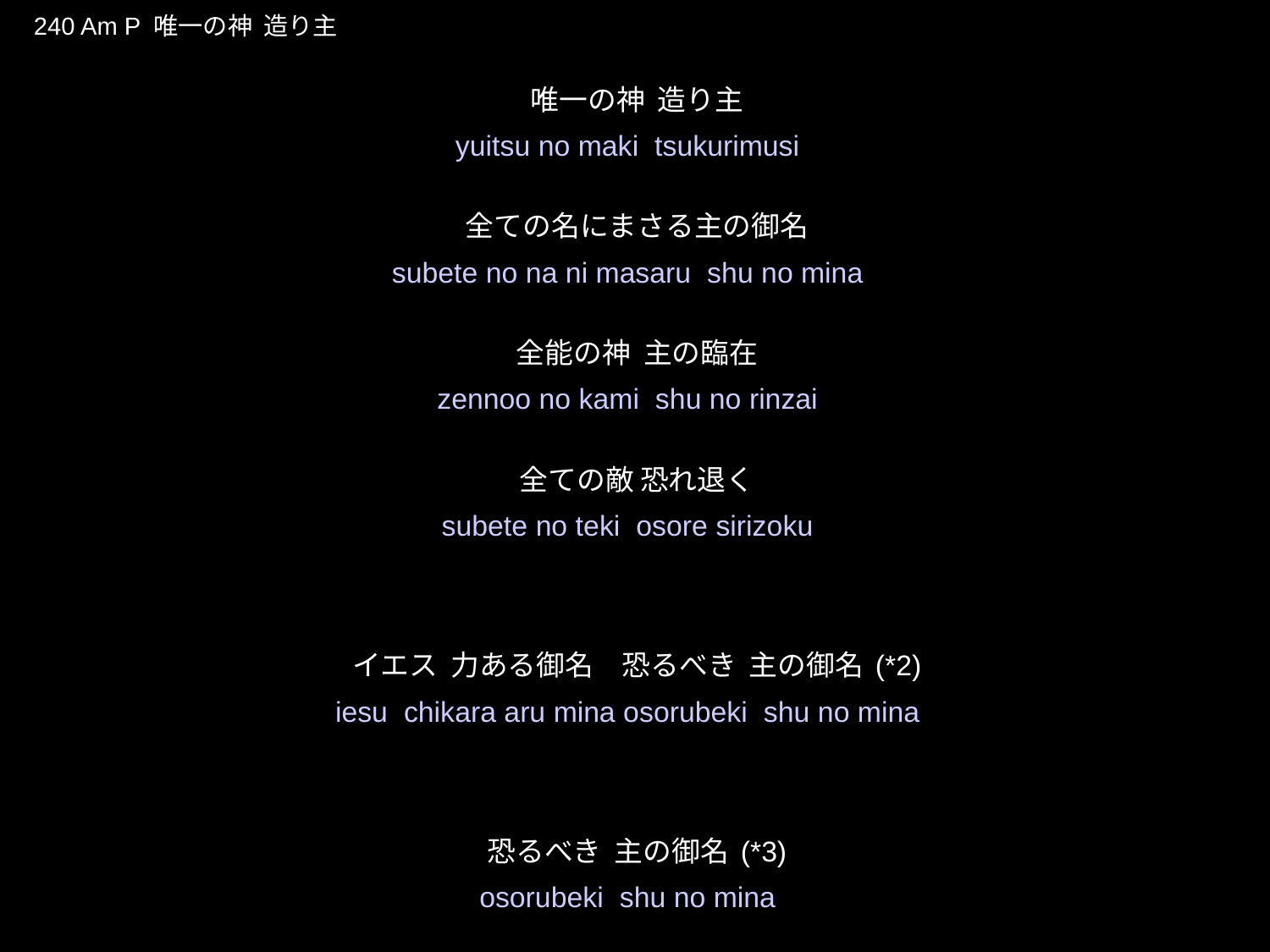

ゆいいつのかみつくりぬし
★P
240 Am P 唯一の神  造り主
唯一の神  造り主
全ての名にまさる主の御名
全能の神  主の臨在
全ての敵 恐れ退く
イエス  力ある御名　恐るべき  主の御名(*2)
恐るべき  主の御名(*3)
★４
yuitsu no maki  tsukurimusi
subete no na ni masaru  shu no mina
zennoo no kami  shu no rinzai
subete no teki  osore sirizoku
iesu  chikara aru mina osorubeki  shu no mina
osorubeki  shu no mina